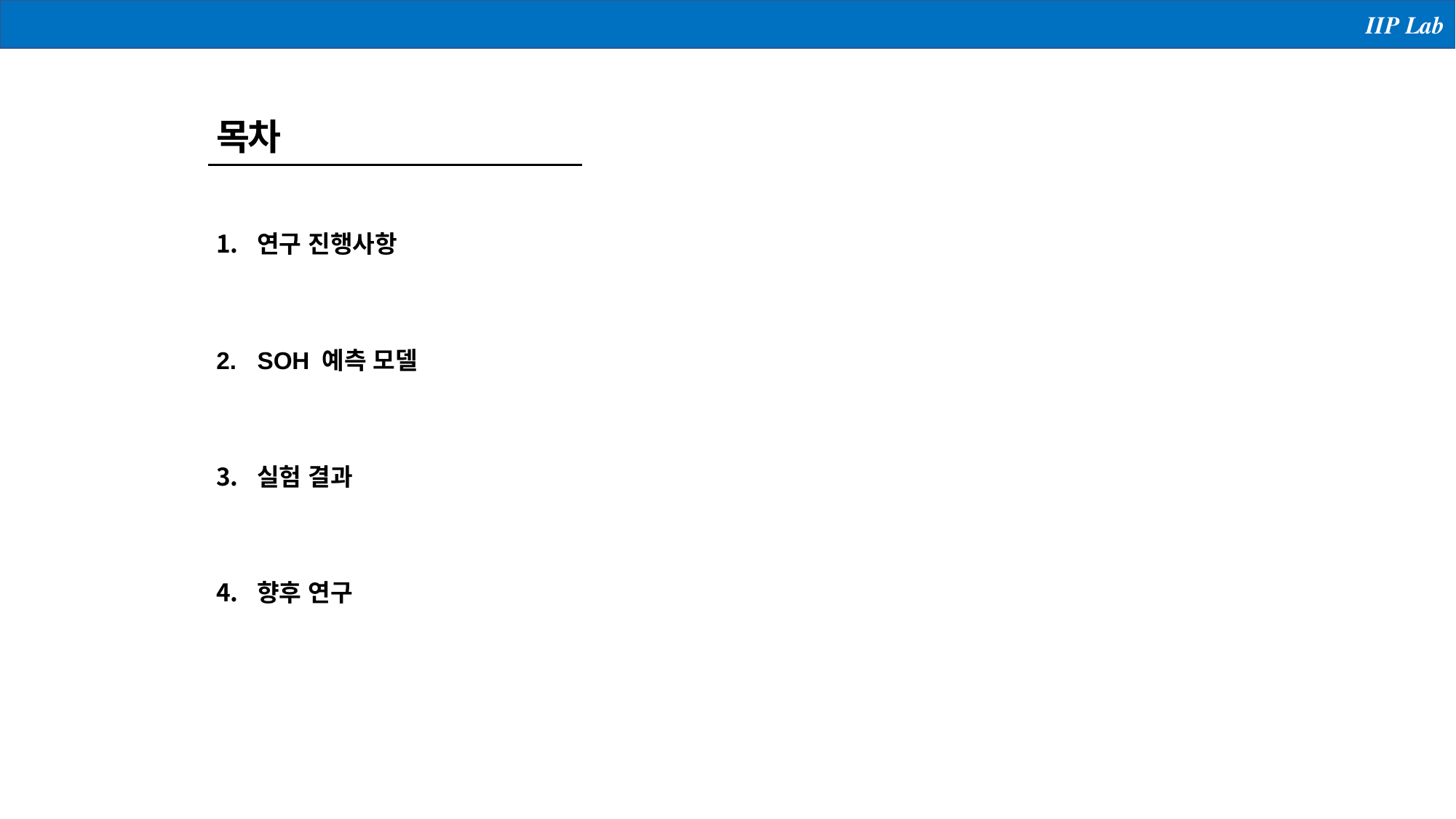

IIP Lab
목차
연구 진행사항

SOH 예측 모델

실험 결과

향후 연구